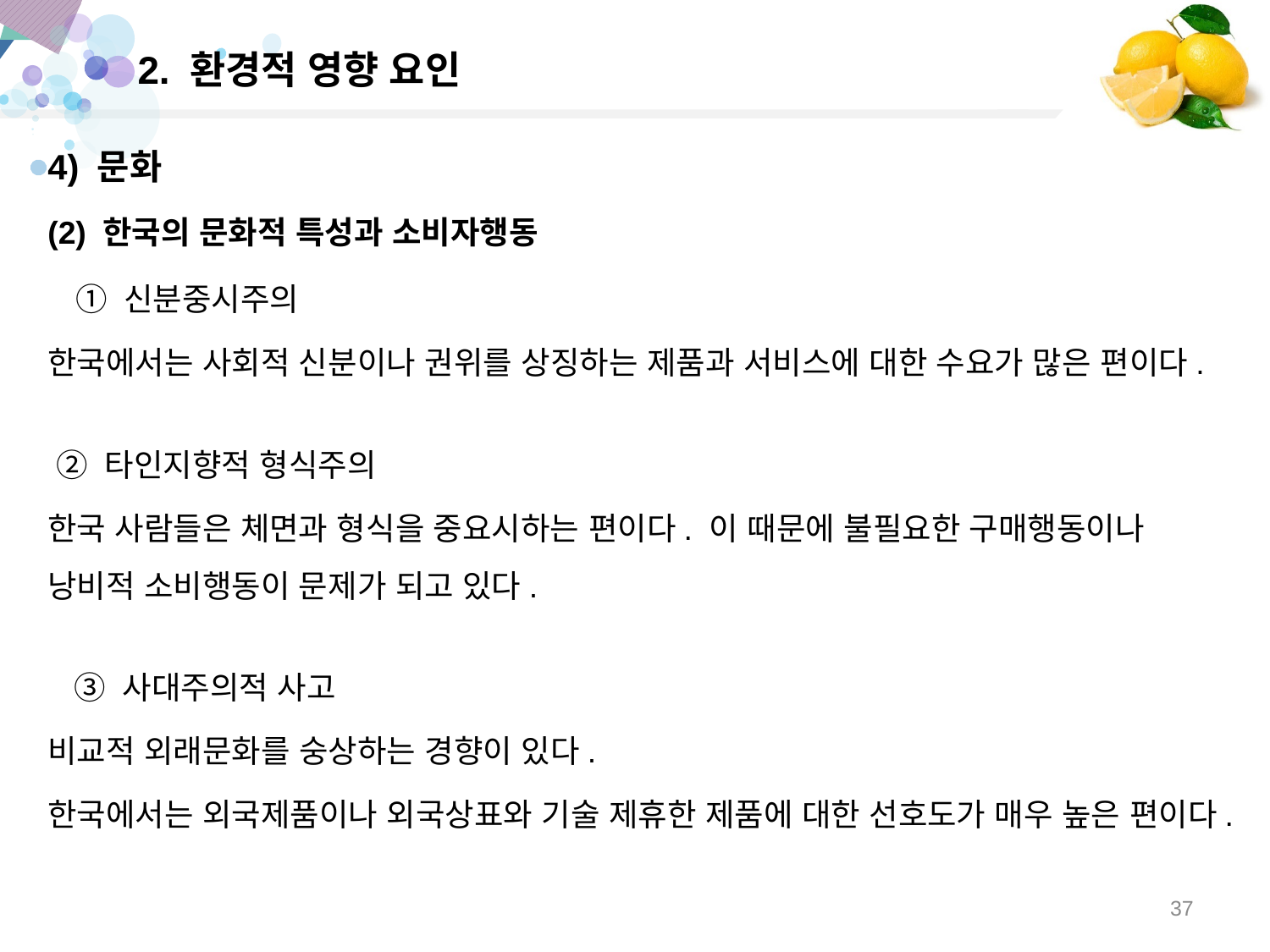

2. 환경적 영향 요인
4) 문화
(2) 한국의 문화적 특성과 소비자행동
   ① 신분중시주의
한국에서는 사회적 신분이나 권위를 상징하는 제품과 서비스에 대한 수요가 많은 편이다.

 ② 타인지향적 형식주의
한국 사람들은 체면과 형식을 중요시하는 편이다. 이 때문에 불필요한 구매행동이나 낭비적 소비행동이 문제가 되고 있다.

   ③ 사대주의적 사고
비교적 외래문화를 숭상하는 경향이 있다.
한국에서는 외국제품이나 외국상표와 기술 제휴한 제품에 대한 선호도가 매우 높은 편이다.

37